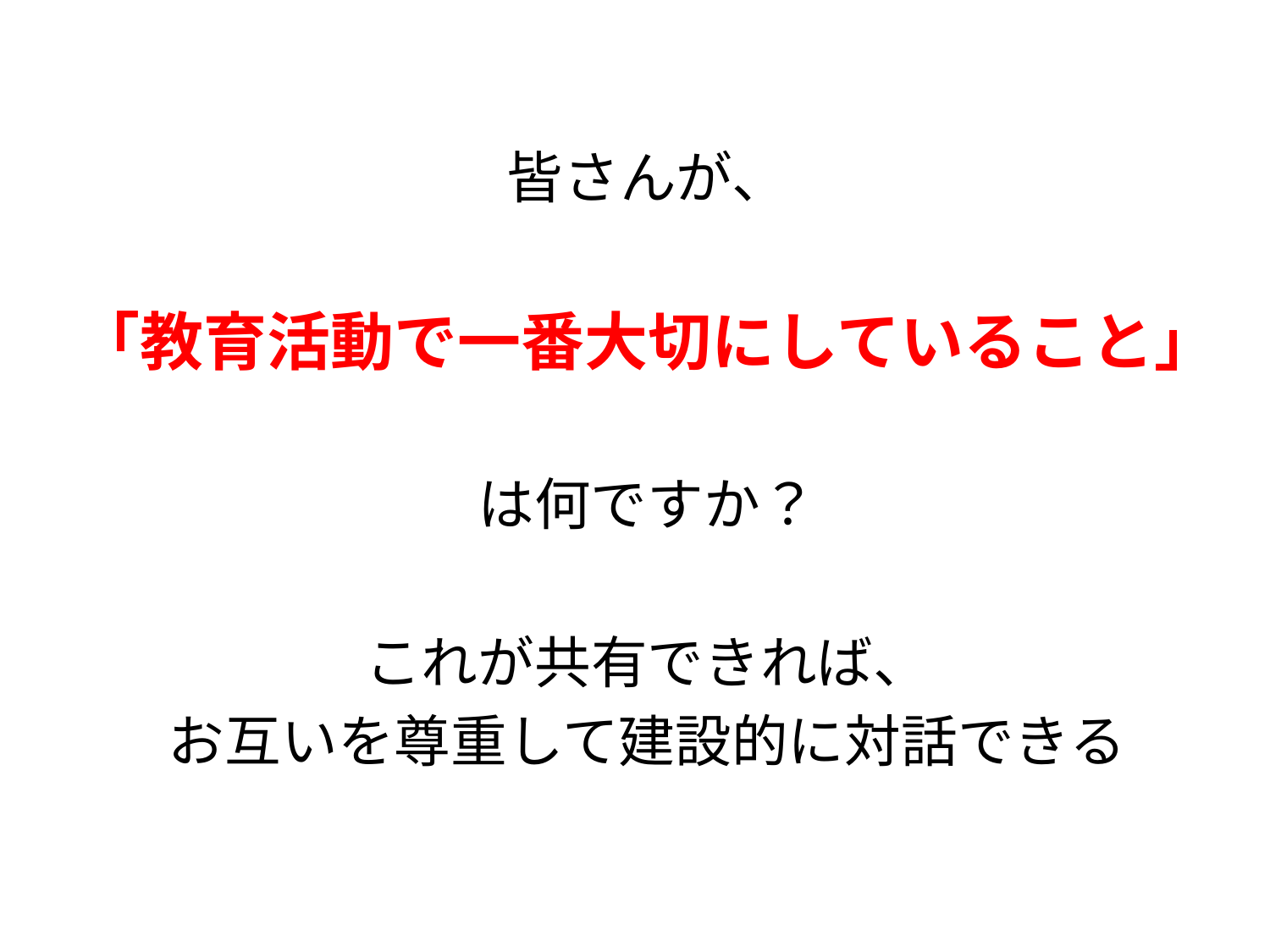

皆さんが、

「教育活動で一番大切にしていること」

は何ですか？

これが共有できれば、
お互いを尊重して建設的に対話できる